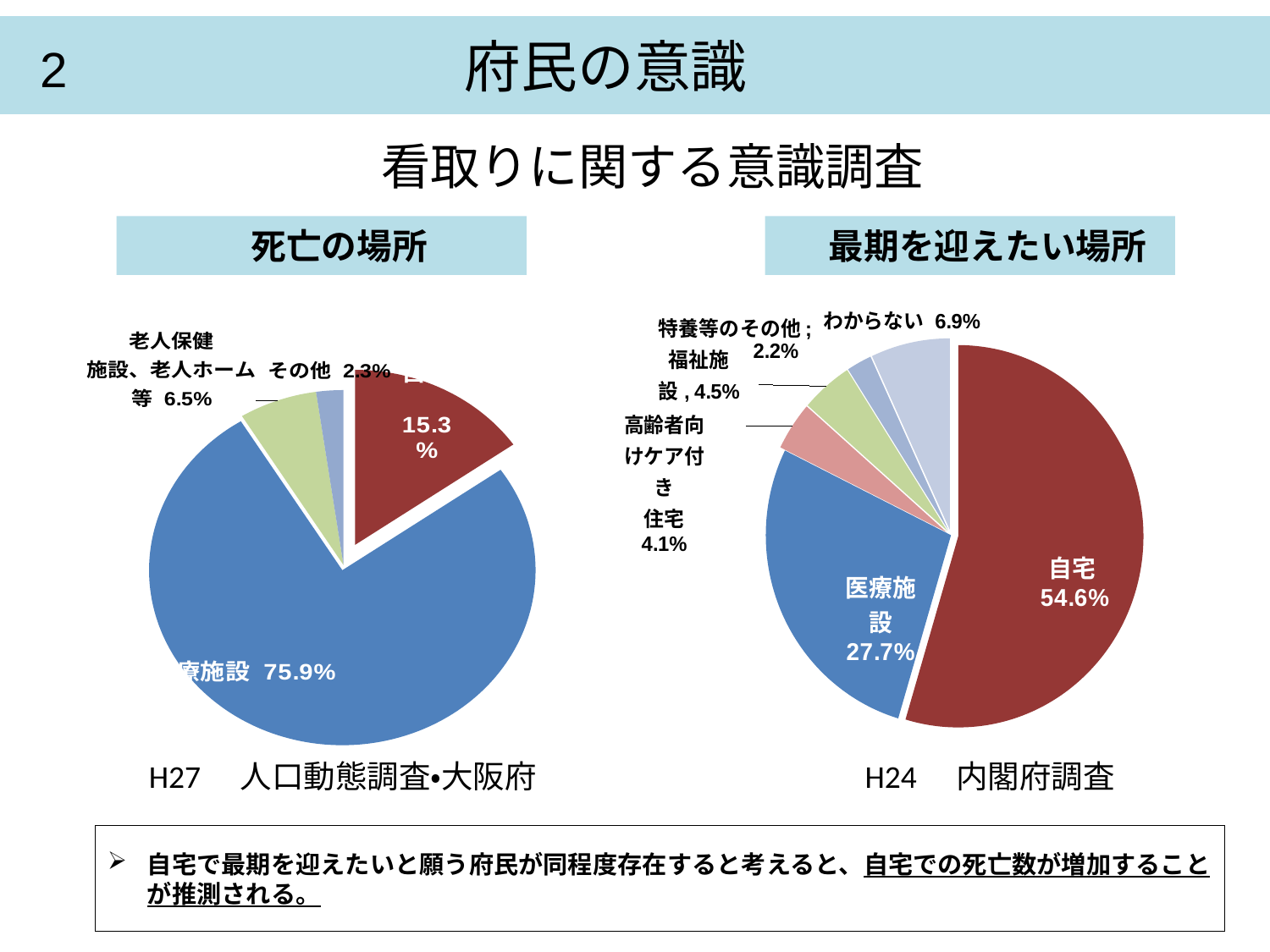

2                            府民の意識
看取りに関する意識調査
　死亡の場所
　最期を迎えたい場所

### Chart

| Category |  |
|---|---|
| 自宅 | 0.546 |
| 病院等医療施設 | 0.277 |
| 高齢者向けケア付き住宅 | 0.041 |
| 特養等の福祉施設 | 0.045 |
| その他 | 0.022 |
| わからない | 0.069 |

### Chart

| Category |  |
|---|---|
| 自宅 | 0.15273340751642198 |
| 病院・診療所 | 0.7592878423489716 |
| 老人保健施設、老人ホーム等 | 0.06524522296804144 |
| その他 | 0.022733527166564963 |
| 　 | 0.0 |
H27　人口動態調査・大阪府
# H24　内閣府調査
自宅で最期を迎えたいと願う府民が同程度存在すると考えると、自宅での死亡数が増加することが推測される。